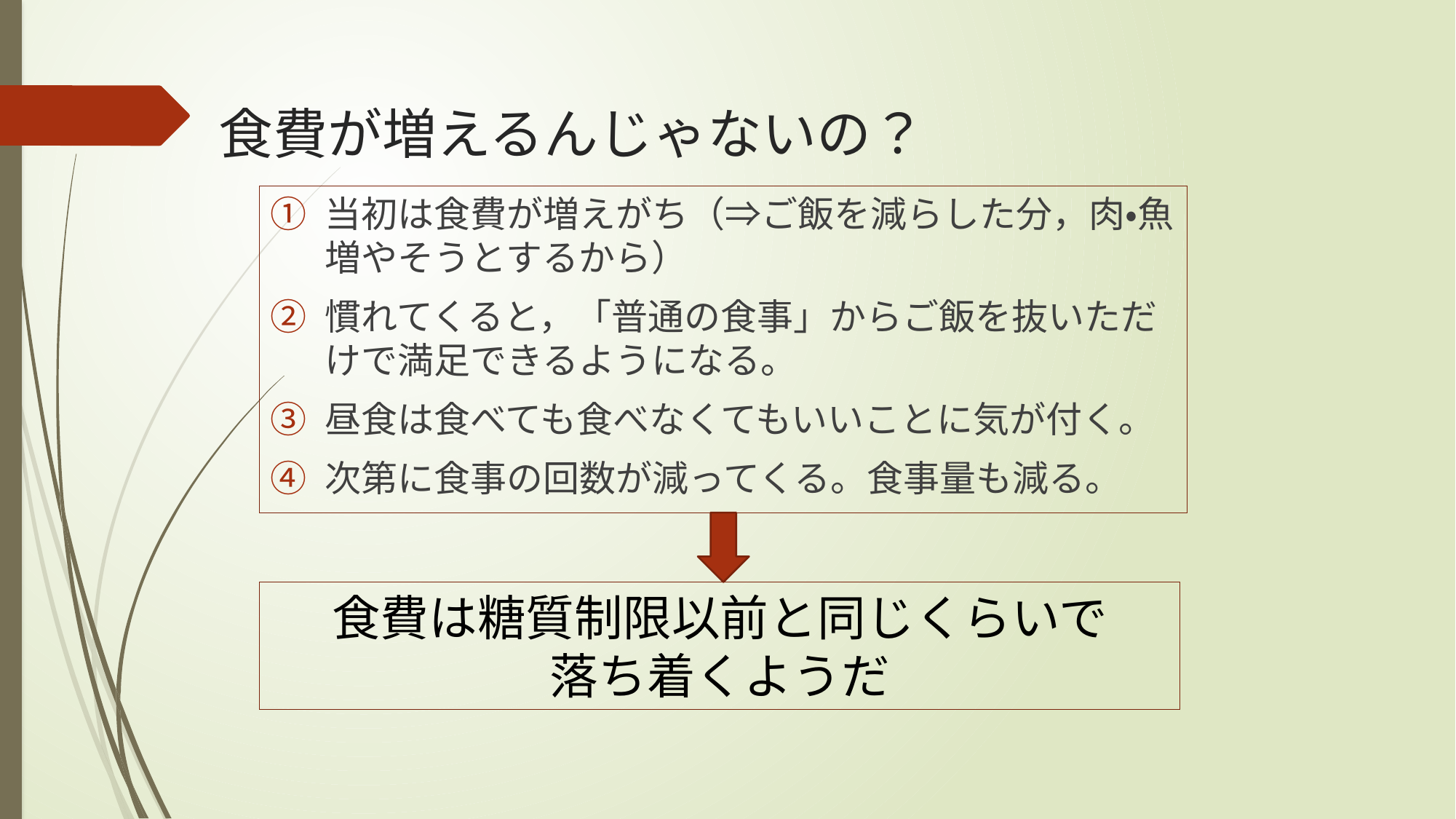

# 食費が増えるんじゃないの？
当初は食費が増えがち（⇒ご飯を減らした分，肉・魚増やそうとするから）
慣れてくると，「普通の食事」からご飯を抜いただけで満足できるようになる。
昼食は食べても食べなくてもいいことに気が付く。
次第に食事の回数が減ってくる。食事量も減る。

食費は糖質制限以前と同じくらいで
落ち着くようだ